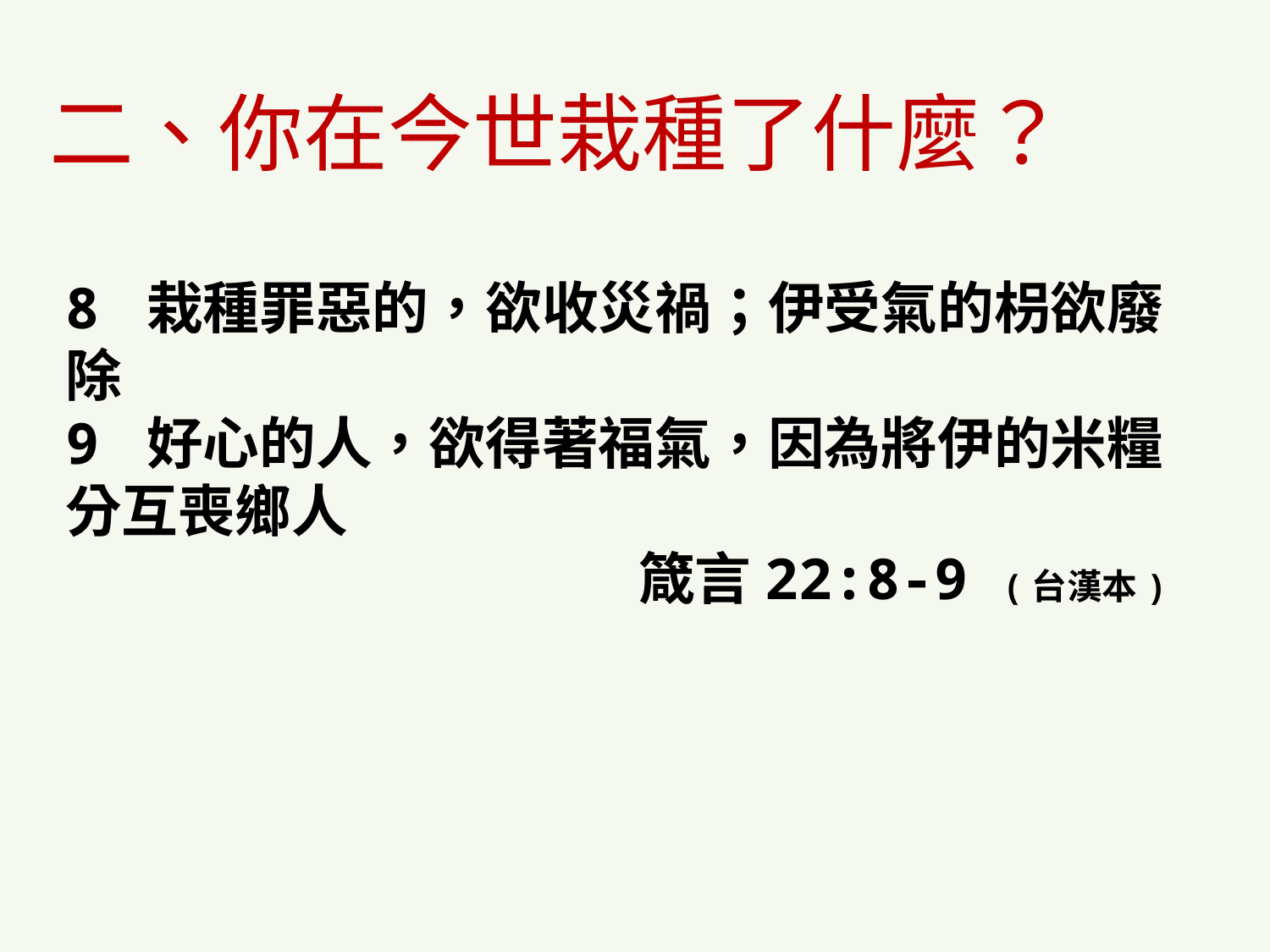

二、你在今世栽種了什麼？
8 栽種罪惡的，欲收災禍；伊受氣的枴欲廢除
9 好心的人，欲得著福氣，因為將伊的米糧分互喪鄉人
				    箴言22:8-9 (台漢本)